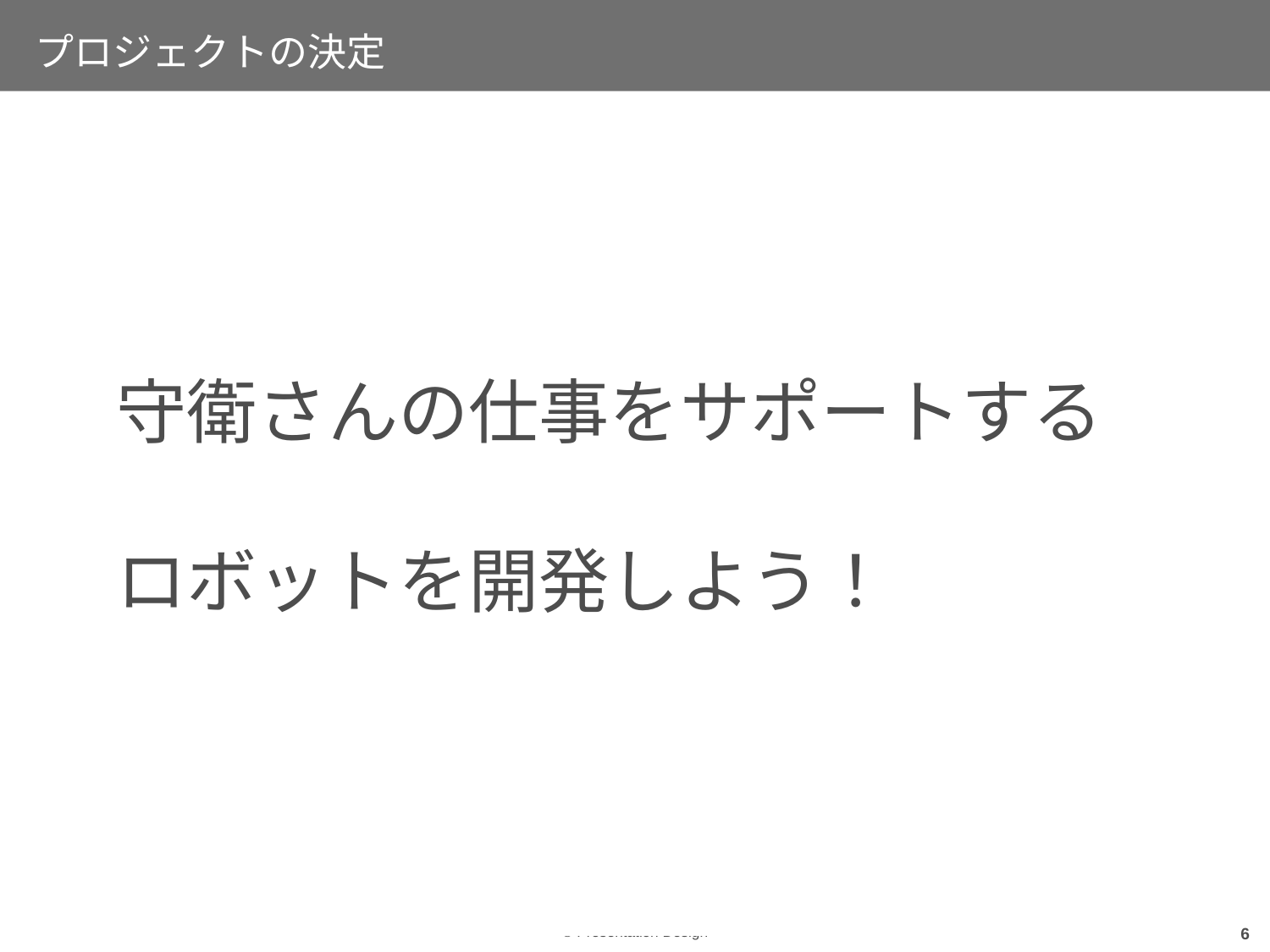

# プロジェクトの決定
守衛さんの仕事をサポートする

ロボットを開発しよう！

6